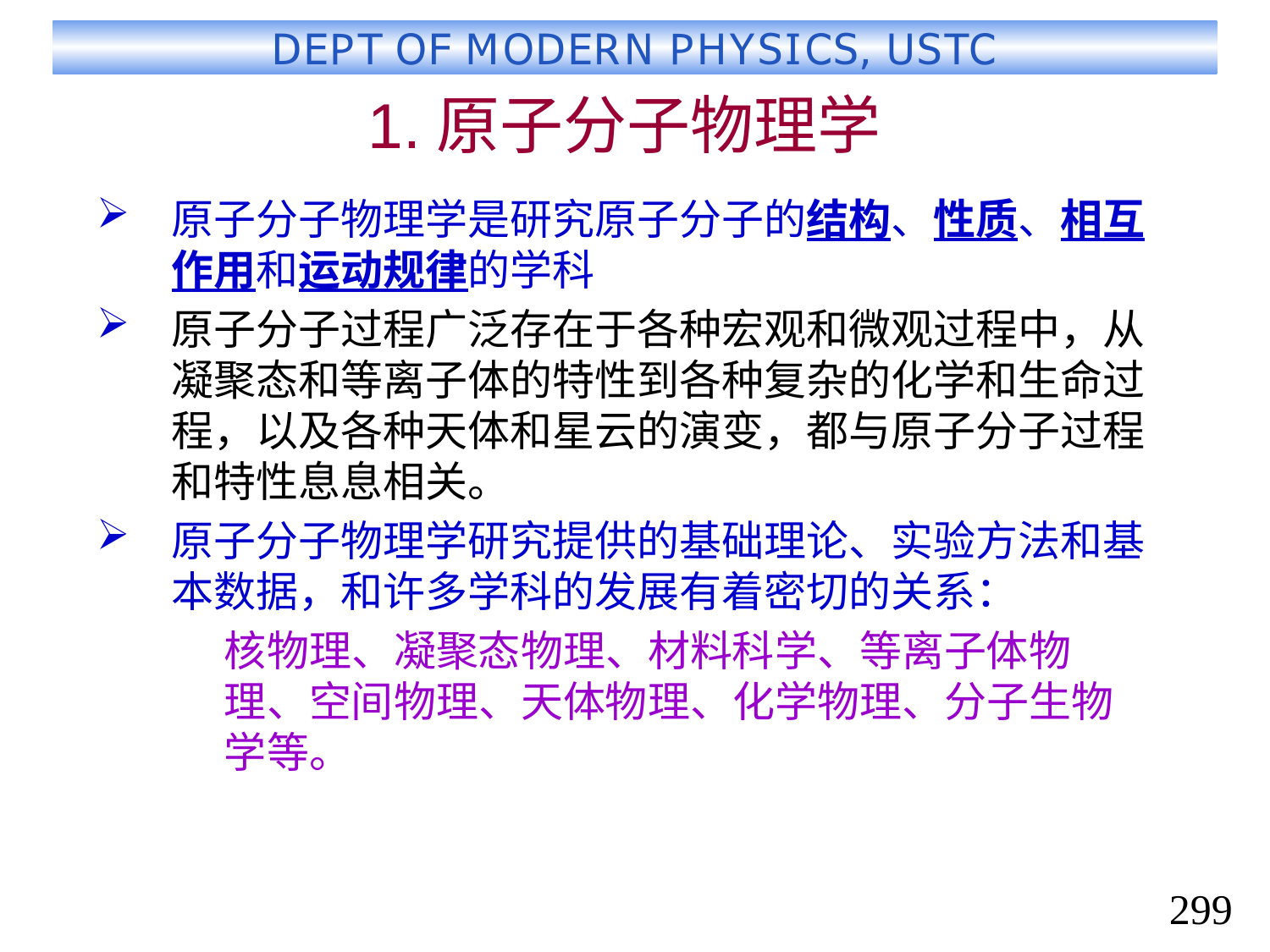

# 1.原子分子物理学
原子分子物理学是研究原子分子的结构、性质、相互作用和运动规律的学科
原子分子过程广泛存在于各种宏观和微观过程中，从凝聚态和等离子体的特性到各种复杂的化学和生命过程，以及各种天体和星云的演变，都与原子分子过程和特性息息相关。
原子分子物理学研究提供的基础理论、实验方法和基本数据，和许多学科的发展有着密切的关系：
	核物理、凝聚态物理、材料科学、等离子体物理、空间物理、天体物理、化学物理、分子生物学等。